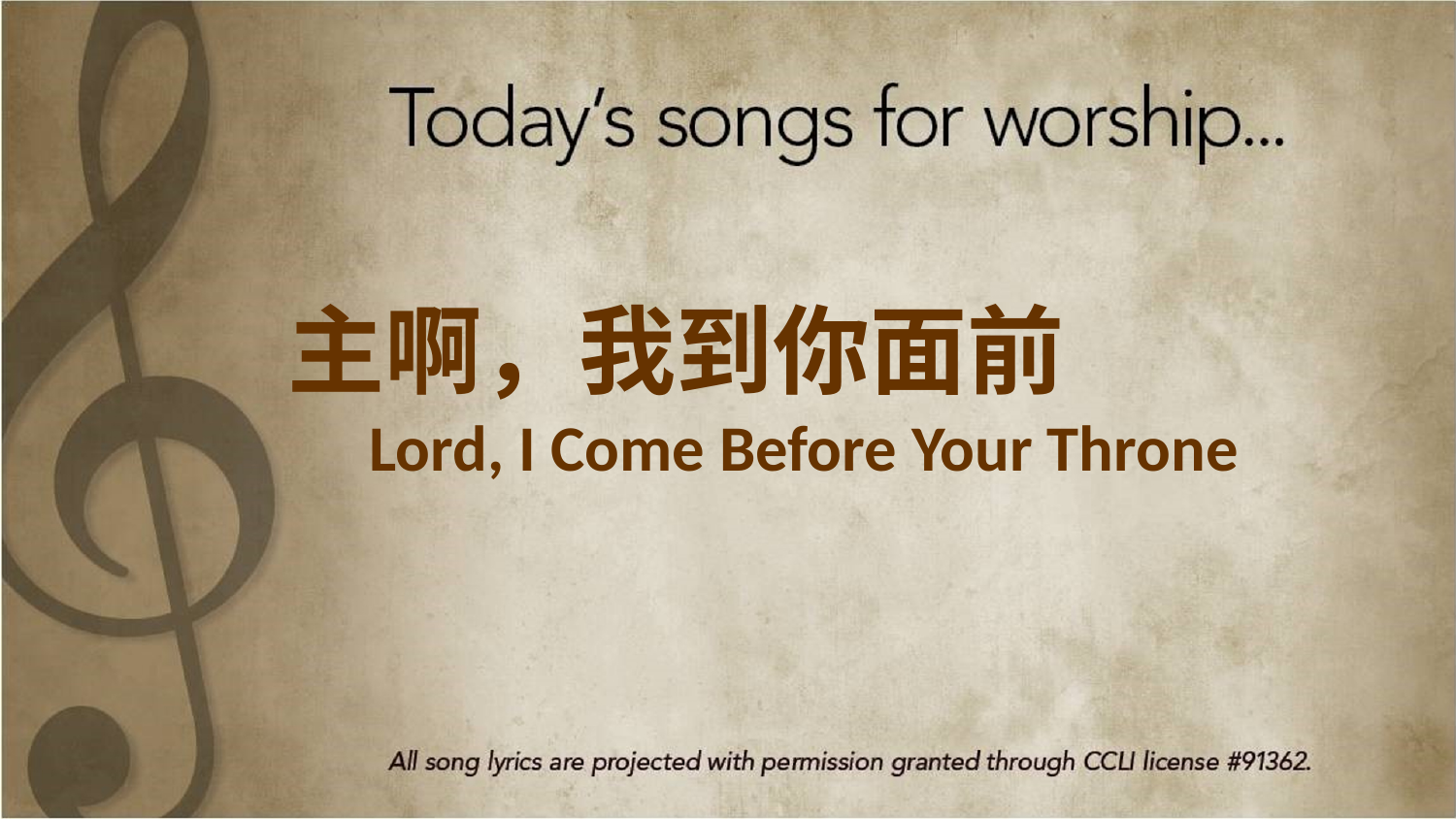

主啊，我到你面前
Lord, I Come Before Your Throne